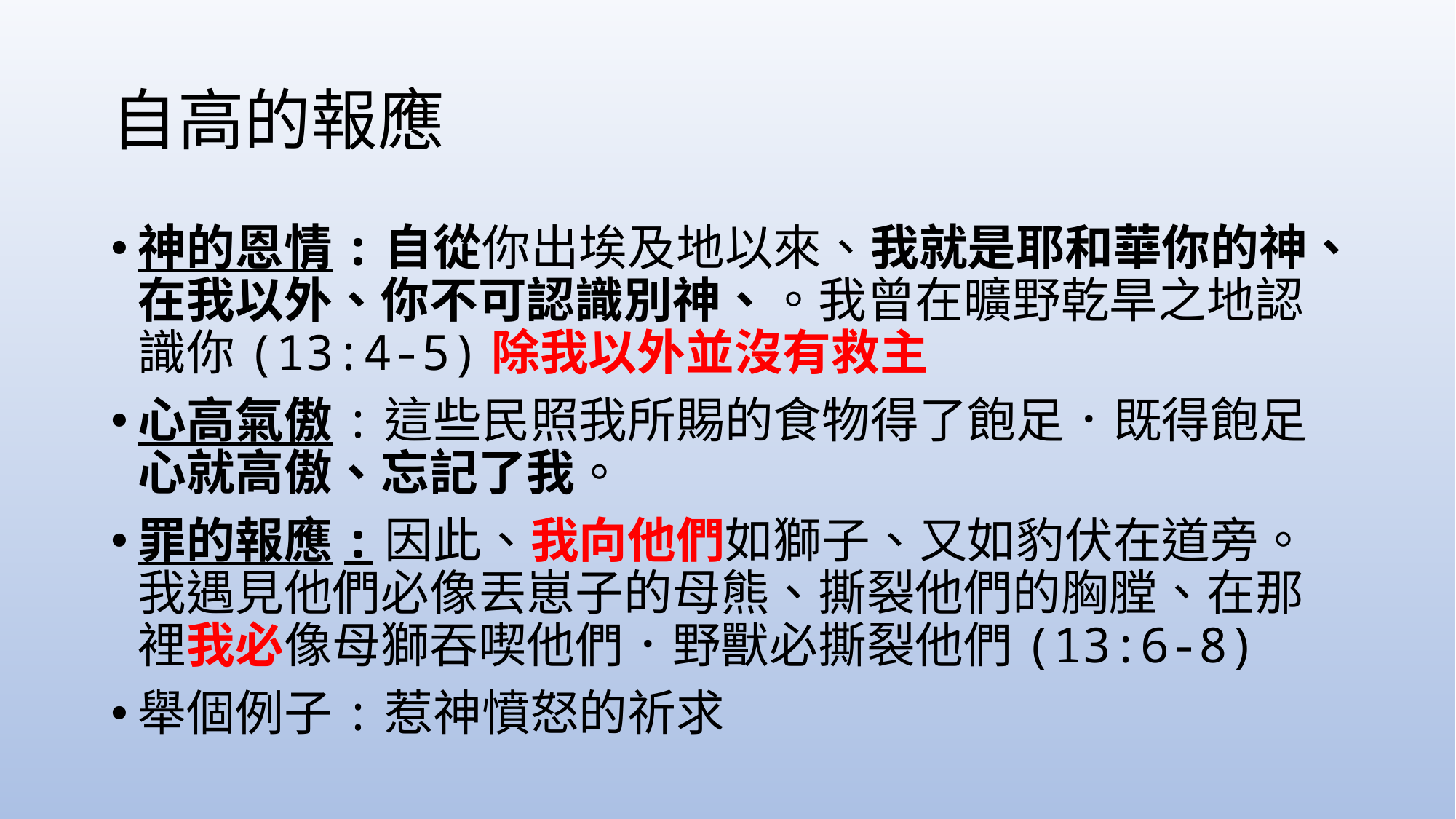

# 自高的報應
神的恩情:自從你出埃及地以來、我就是耶和華你的神、在我以外、你不可認識別神、。我曾在曠野乾旱之地認識你(13:4-5)除我以外並沒有救主
心高氣傲:這些民照我所賜的食物得了飽足．既得飽足心就高傲、忘記了我。
罪的報應:因此、我向他們如獅子、又如豹伏在道旁。我遇見他們必像丟崽子的母熊、撕裂他們的胸膛、在那裡我必像母獅吞喫他們．野獸必撕裂他們(13:6-8)
舉個例子:惹神憤怒的祈求